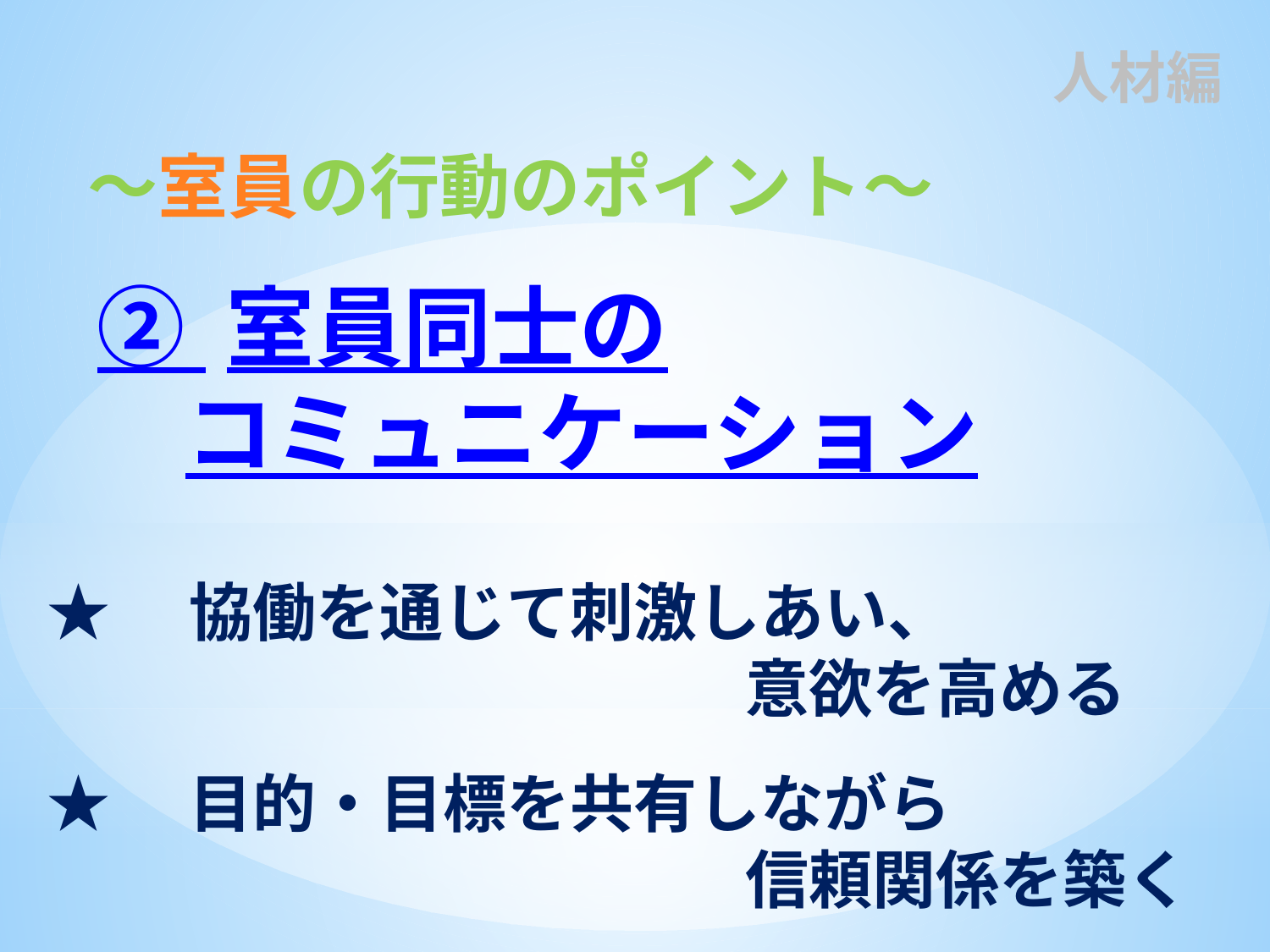

人材編
～室員の行動のポイント～
② 室員同士の
　コミュニケーション
★　協働を通じて刺激しあい、
　　　　　　　　　　　意欲を高める
★　目的・目標を共有しながら
　　　　　　　　　　　信頼関係を築く